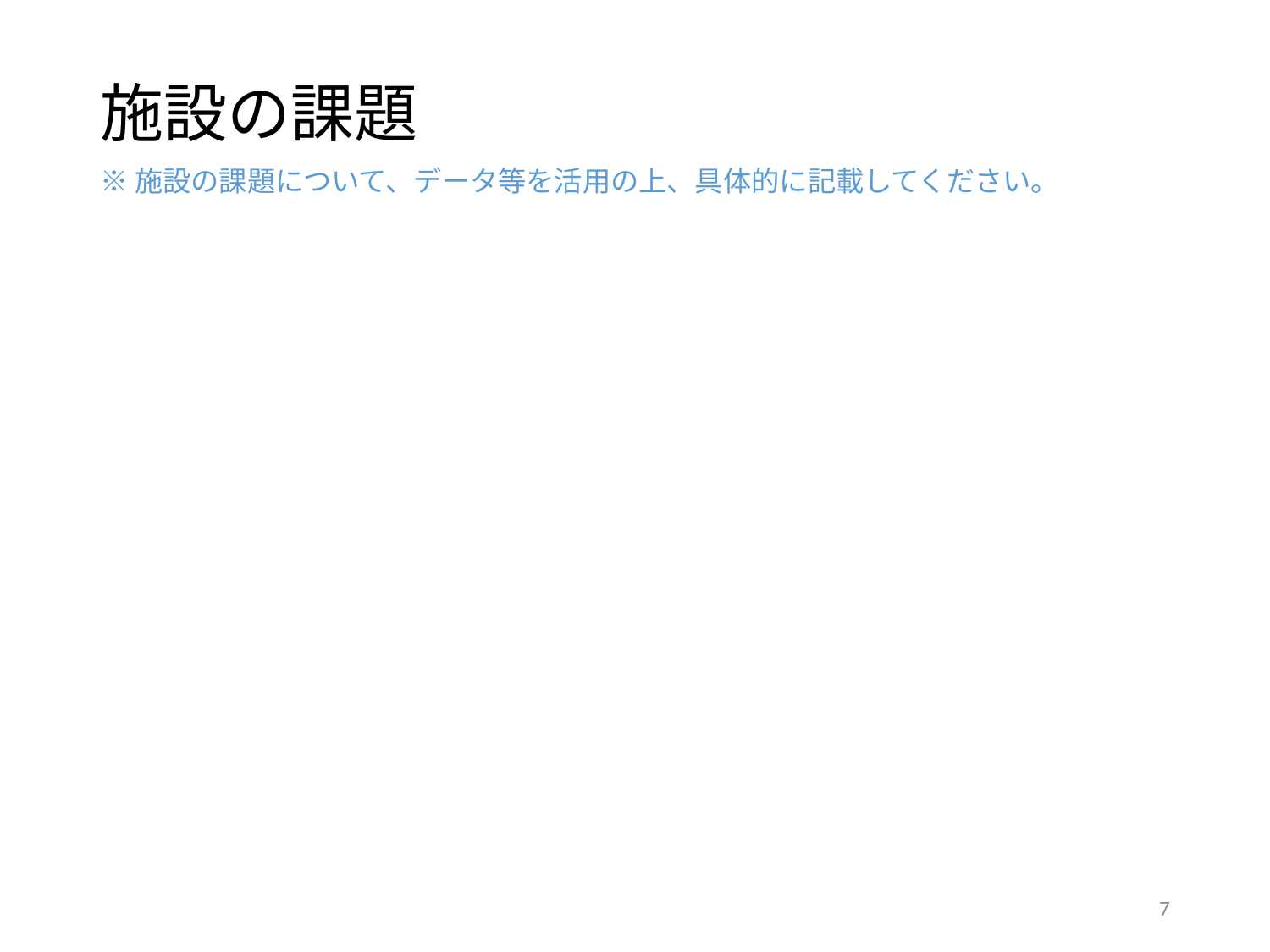

施設の課題
※施設の課題について、データ等を活用の上、具体的に記載してください。

7